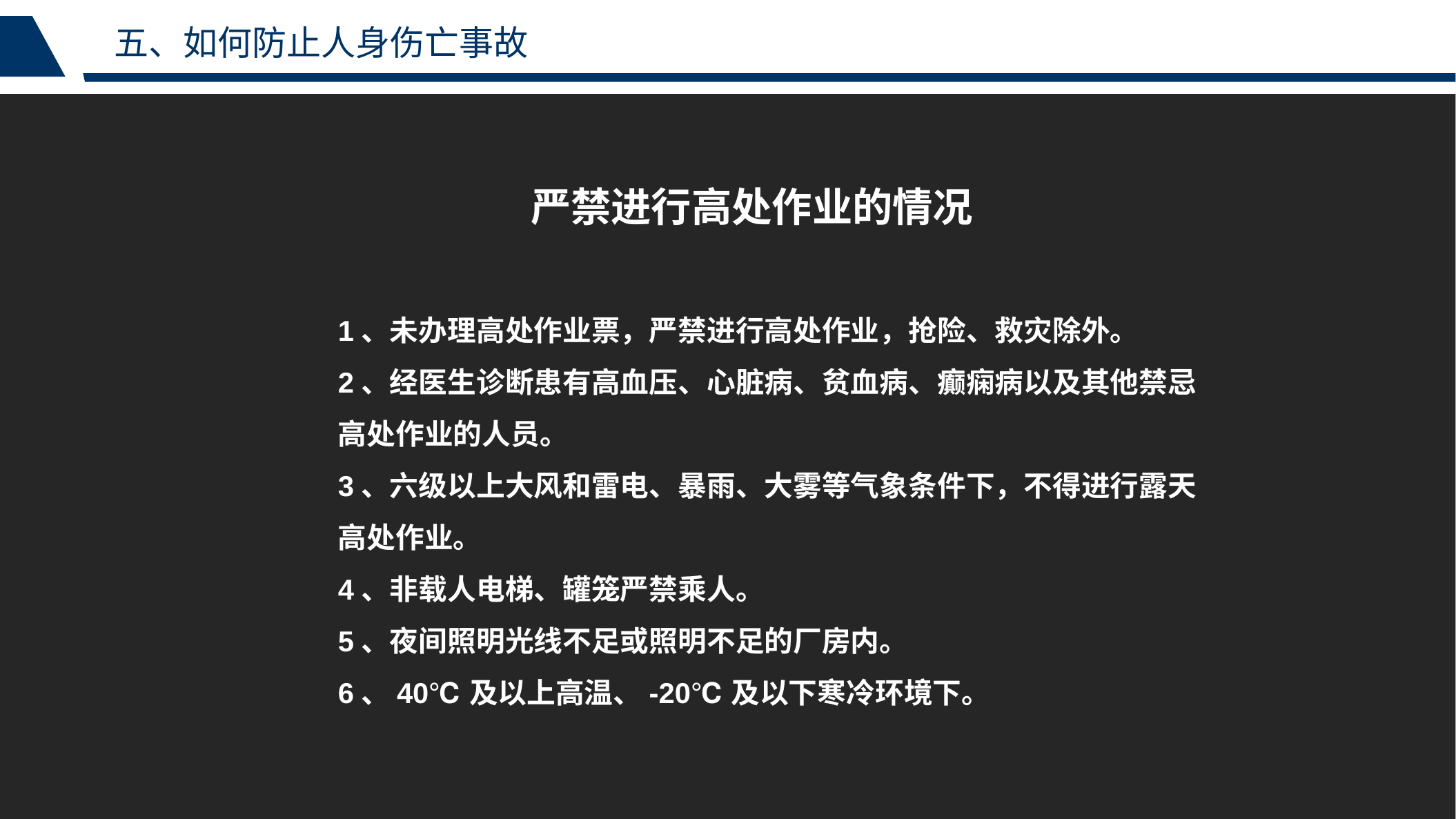

五、如何防止人身伤亡事故

严禁进行高处作业的情况
1、未办理高处作业票，严禁进行高处作业，抢险、救灾除外。
2、经医生诊断患有高血压、心脏病、贫血病、癫痫病以及其他禁忌高处作业的人员。
3、六级以上大风和雷电、暴雨、大雾等气象条件下，不得进行露天高处作业。
4、非载人电梯、罐笼严禁乘人。
5、夜间照明光线不足或照明不足的厂房内。
6、40℃及以上高温、-20℃及以下寒冷环境下。